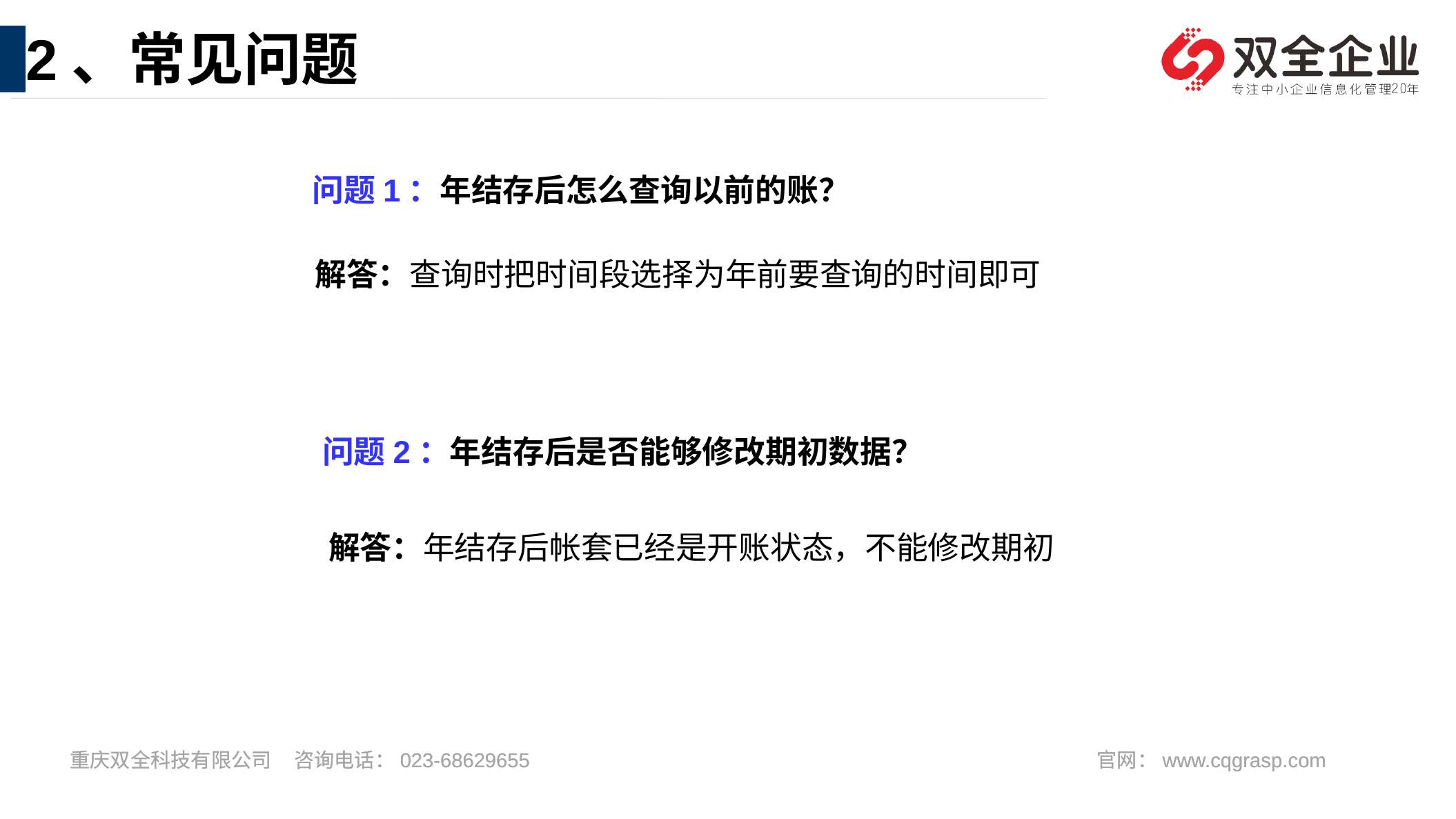

2、常见问题

问题1：年结存后怎么查询以前的账？

解答：查询时把时间段选择为年前要查询的时间即可
问题2：年结存后是否能够修改期初数据？
解答：年结存后帐套已经是开账状态，不能修改期初